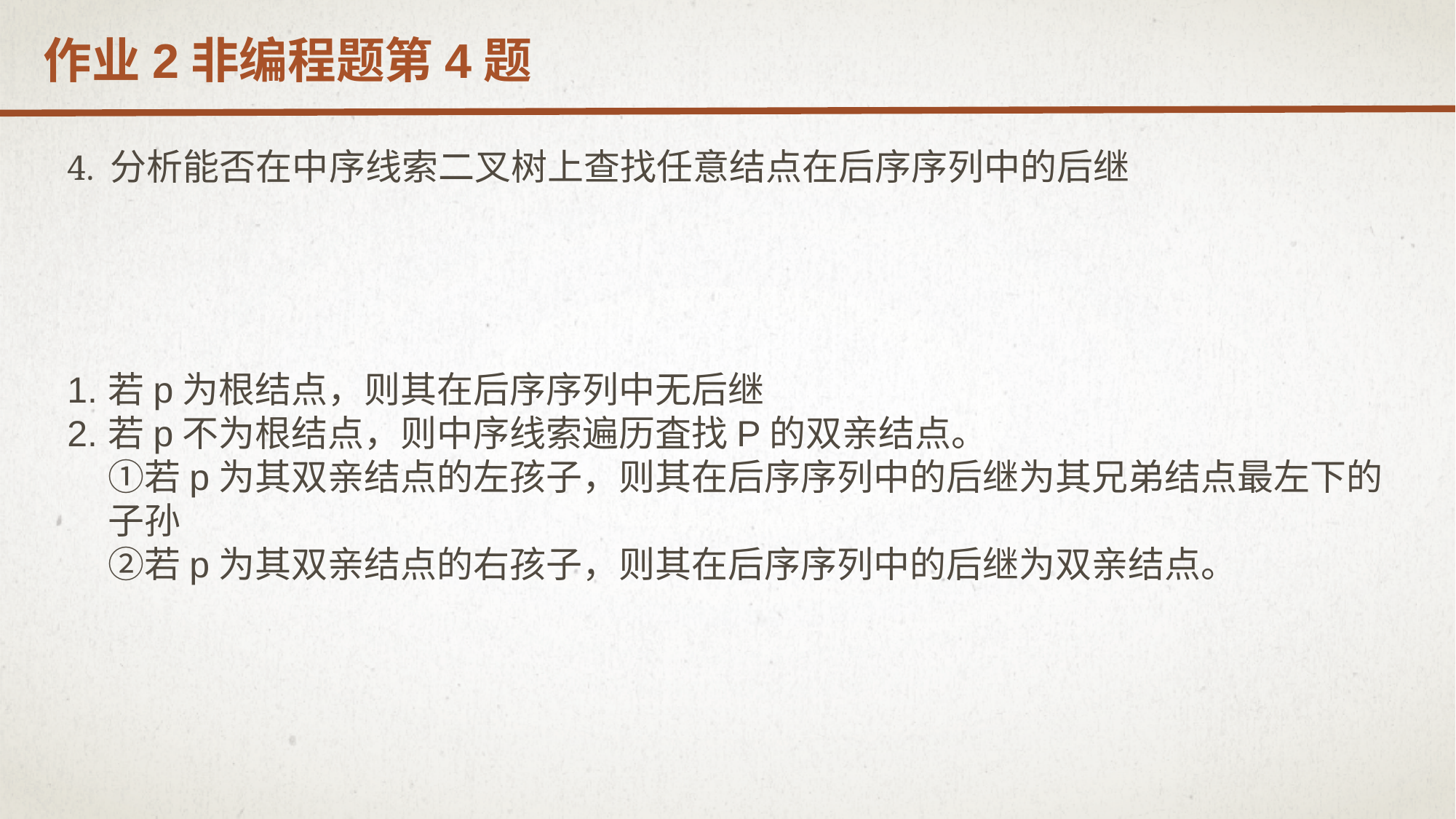

作业2非编程题第4题
4. 分析能否在中序线索二叉树上查找任意结点在后序序列中的后继
若p为根结点，则其在后序序列中无后继
若p不为根结点，则中序线索遍历査找P的双亲结点。
①若p为其双亲结点的左孩子，则其在后序序列中的后继为其兄弟结点最左下的子孙
②若p为其双亲结点的右孩子，则其在后序序列中的后继为双亲结点。